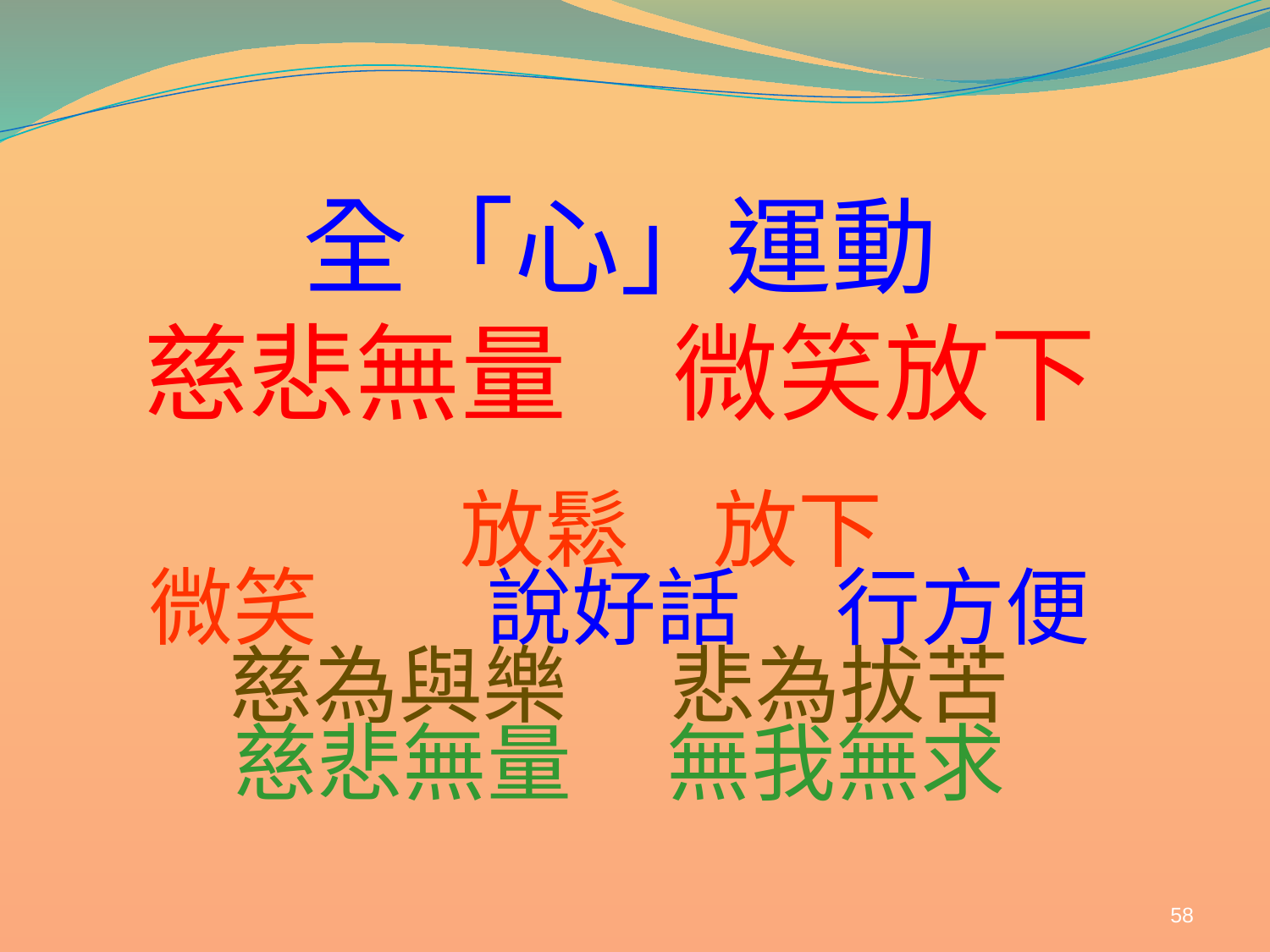

# 全「心」運動 慈悲無量　微笑放下

　 放鬆　放下
微笑　　說好話     行方便
慈為與樂 　悲為拔苦
慈悲無量     無我無求

58